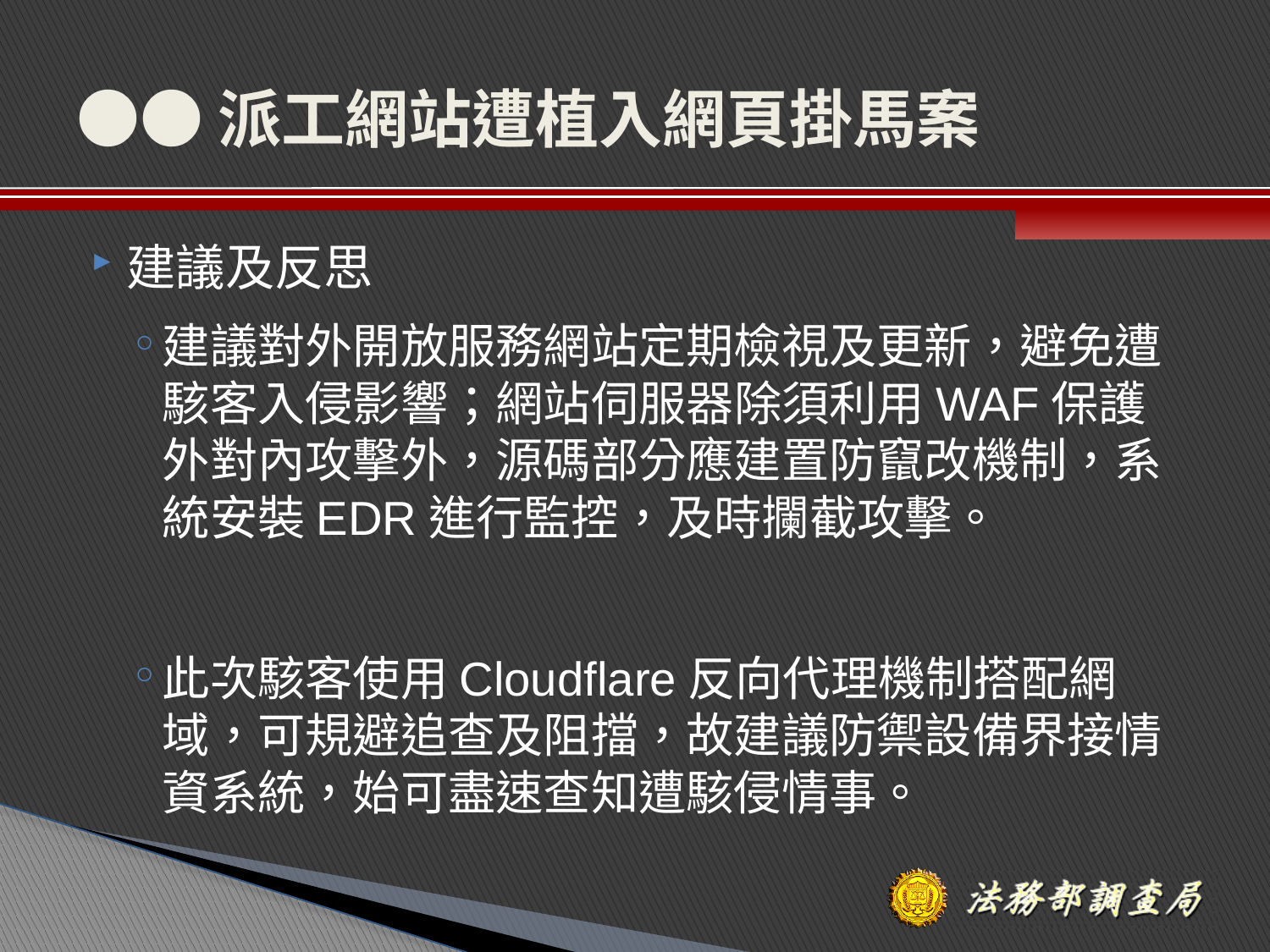

# ●●派工網站遭植入網頁掛馬案
建議及反思
建議對外開放服務網站定期檢視及更新，避免遭駭客入侵影響；網站伺服器除須利用WAF保護外對內攻擊外，源碼部分應建置防竄改機制，系統安裝EDR進行監控，及時攔截攻擊。

此次駭客使用Cloudflare反向代理機制搭配網域，可規避追查及阻擋，故建議防禦設備界接情資系統，始可盡速查知遭駭侵情事。